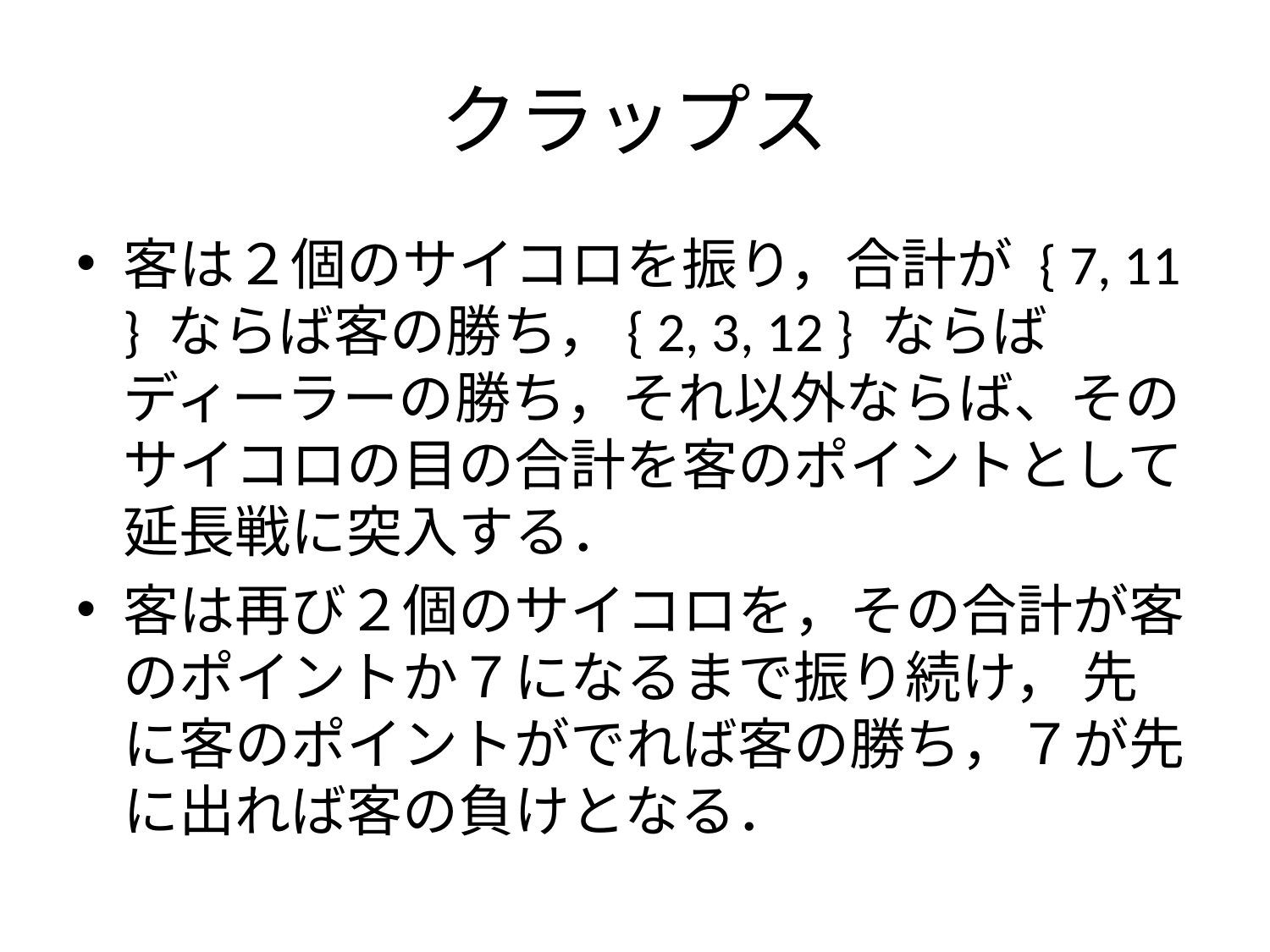

# クラップス
客は２個のサイコロを振り，合計が { 7, 11 } ならば客の勝ち，{ 2, 3, 12 } ならばディーラーの勝ち，それ以外ならば、そのサイコロの目の合計を客のポイントとして延長戦に突入する．
客は再び２個のサイコロを，その合計が客のポイントか７になるまで振り続け， 先に客のポイントがでれば客の勝ち，７が先に出れば客の負けとなる．